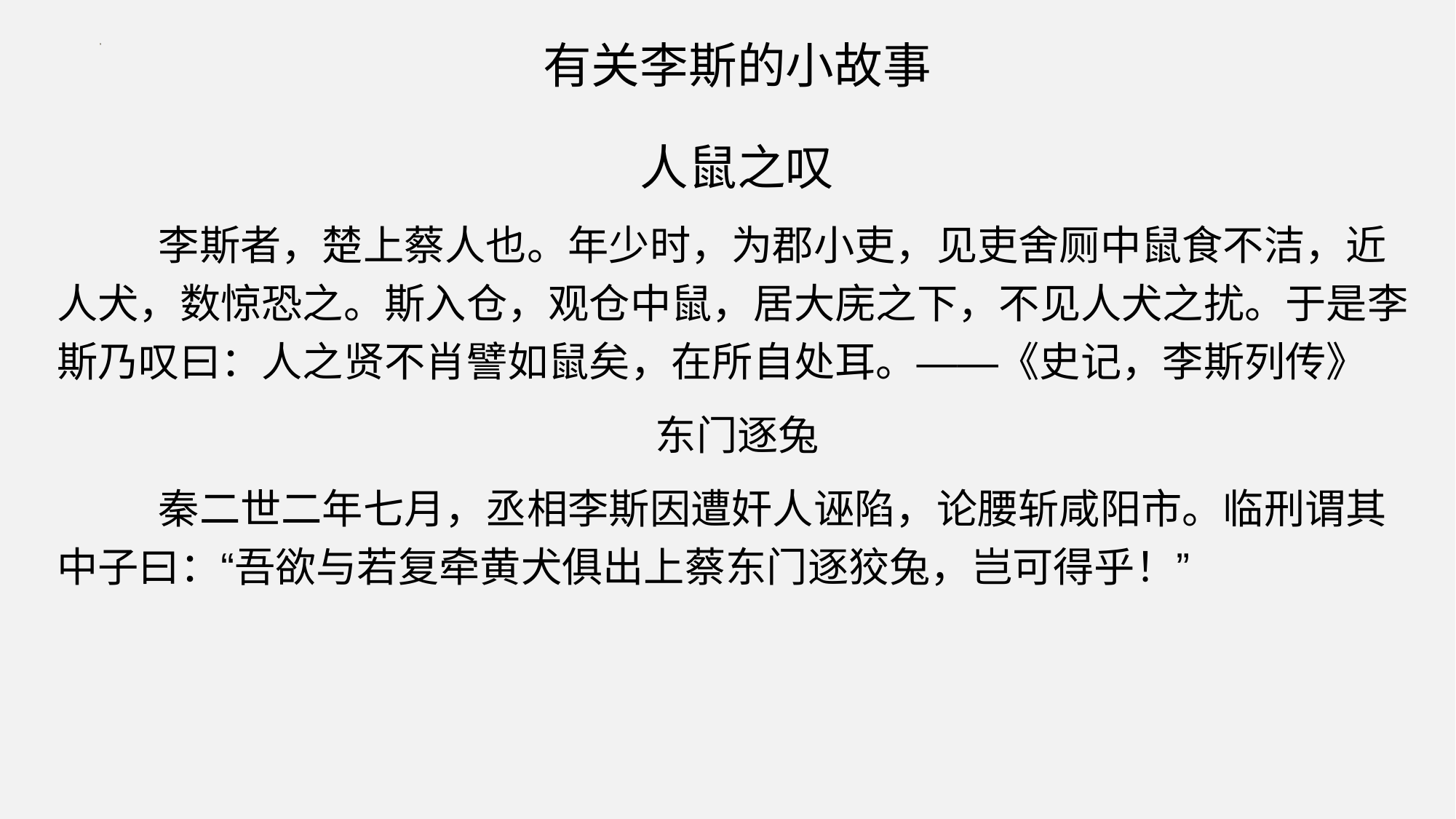

有关李斯的小故事
人鼠之叹
        李斯者，楚上蔡人也。年少时，为郡小吏，见吏舍厕中鼠食不洁，近人犬，数惊恐之。斯入仓，观仓中鼠，居大庑之下，不见人犬之扰。于是李斯乃叹曰：人之贤不肖譬如鼠矣，在所自处耳。——《史记，李斯列传》
东门逐兔
        秦二世二年七月，丞相李斯因遭奸人诬陷，论腰斩咸阳市。临刑谓其中子曰：“吾欲与若复牵黄犬俱出上蔡东门逐狡兔，岂可得乎！”